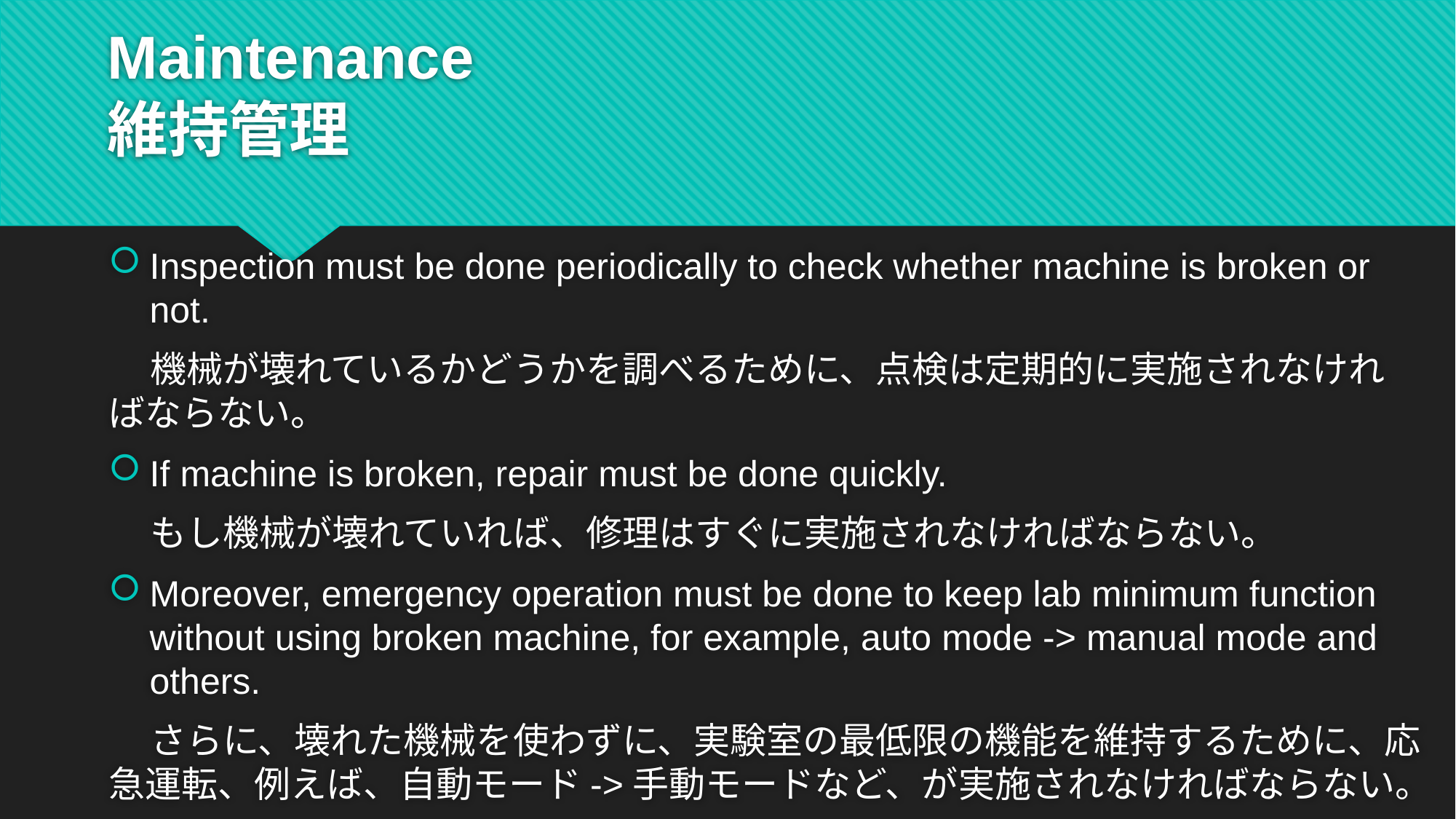

# Maintenance 維持管理
Inspection must be done periodically to check whether machine is broken or not.
    機械が壊れているかどうかを調べるために、点検は定期的に実施されなければならない。
If machine is broken, repair must be done quickly.
    もし機械が壊れていれば、修理はすぐに実施されなければならない。
Moreover, emergency operation must be done to keep lab minimum function without using broken machine, for example, auto mode -> manual mode and others.
    さらに、壊れた機械を使わずに、実験室の最低限の機能を維持するために、応急運転、例えば、自動モード->手動モードなど、が実施されなければならない。